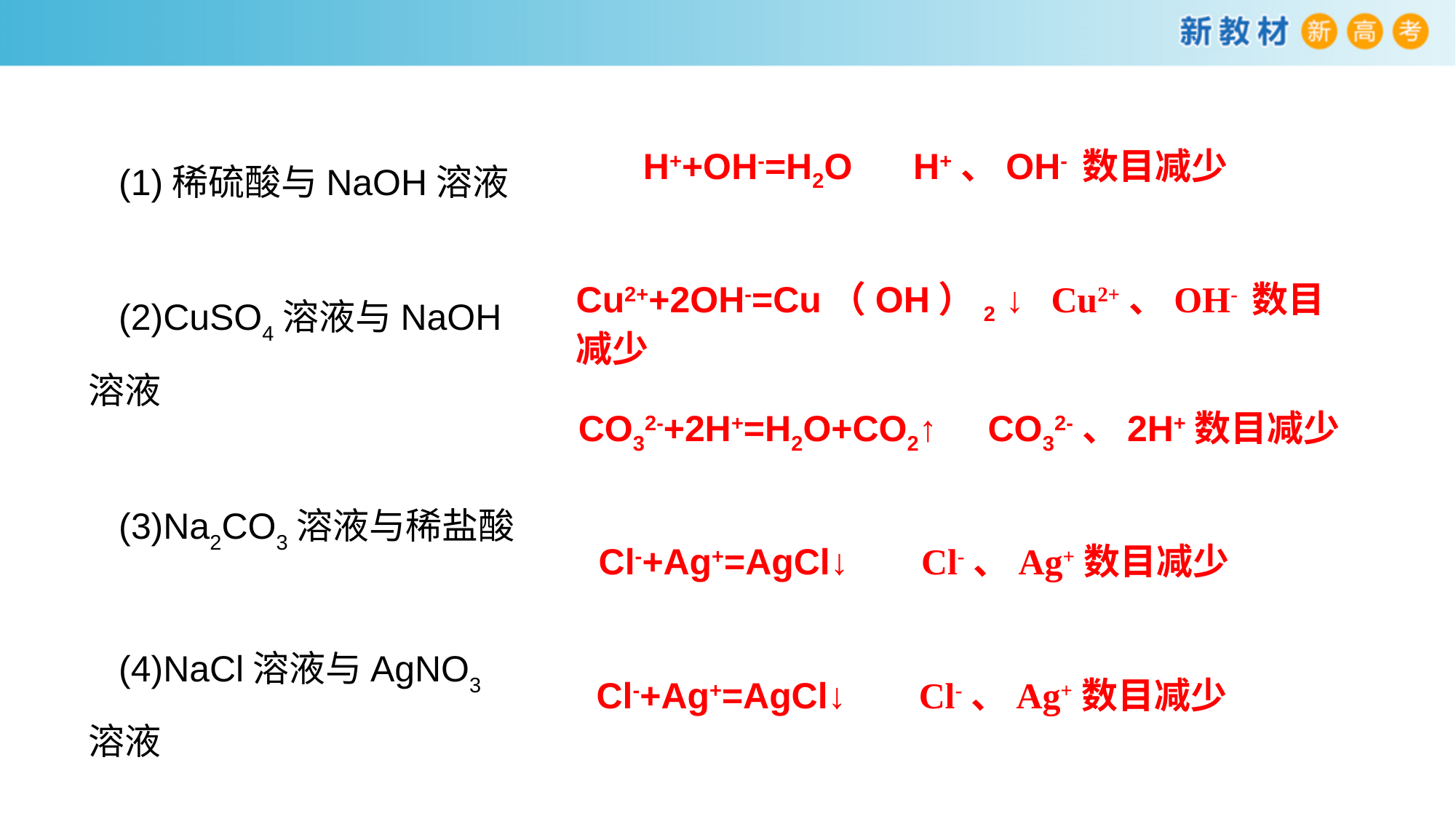

(1)稀硫酸与NaOH溶液

(2)CuSO4溶液与NaOH溶液

(3)Na2CO3溶液与稀盐酸

(4)NaCl溶液与AgNO3溶液

(5)KCl溶液与AgNO3溶液

H++OH-=H2O      H+、OH- 数目减少
Cu2++2OH-=Cu（OH）2 ↓   Cu2+、OH- 数目减少
CO32-+2H+=H2O+CO2↑     CO32-、2H+数目减少
  Cl-+Ag+=AgCl↓        Cl-、Ag+数目减少
  Cl-+Ag+=AgCl↓        Cl-、Ag+数目减少